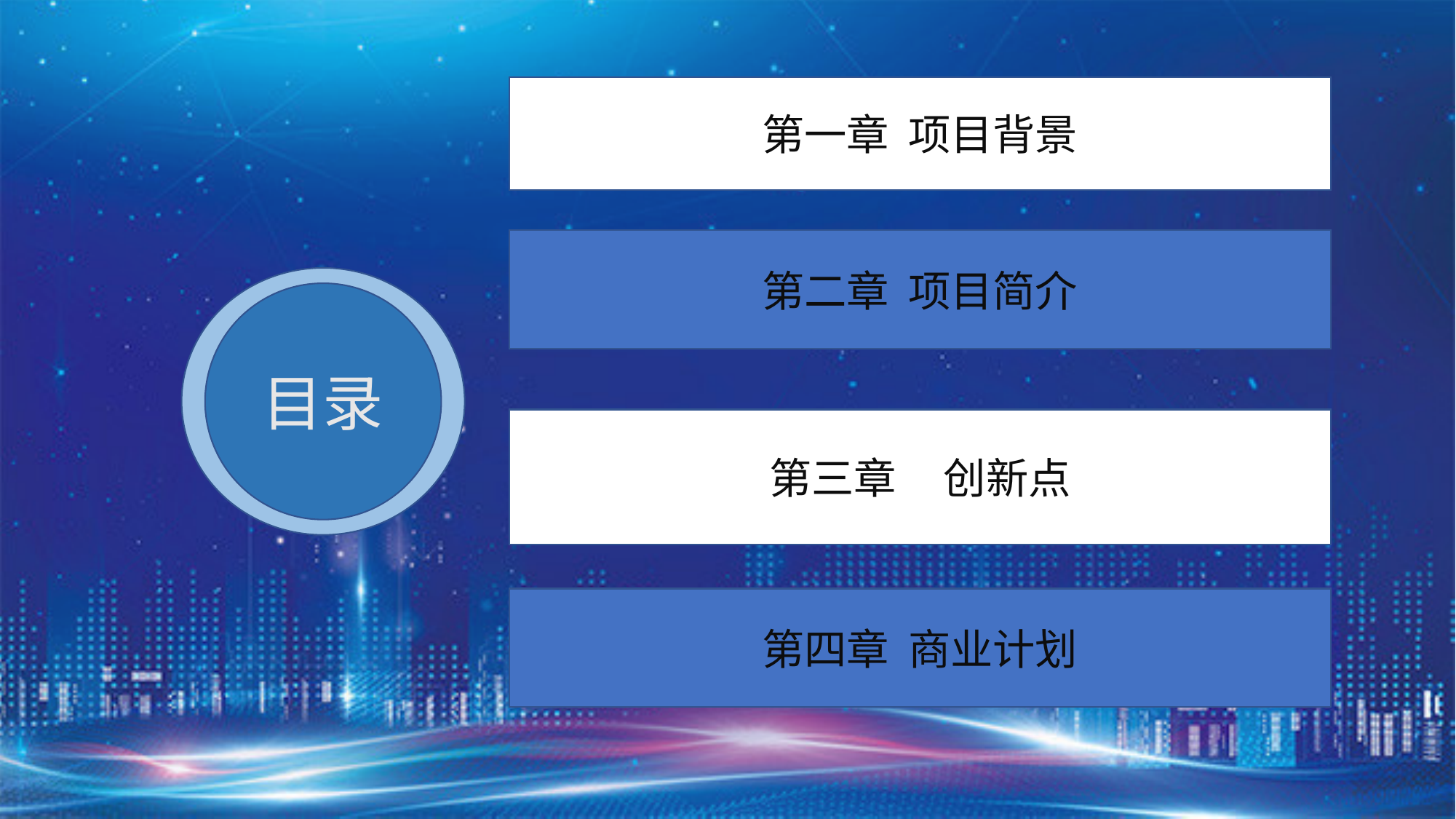

第一章  项目背景
第二章  项目简介

目录
第三章     创新点
第四章  商业计划